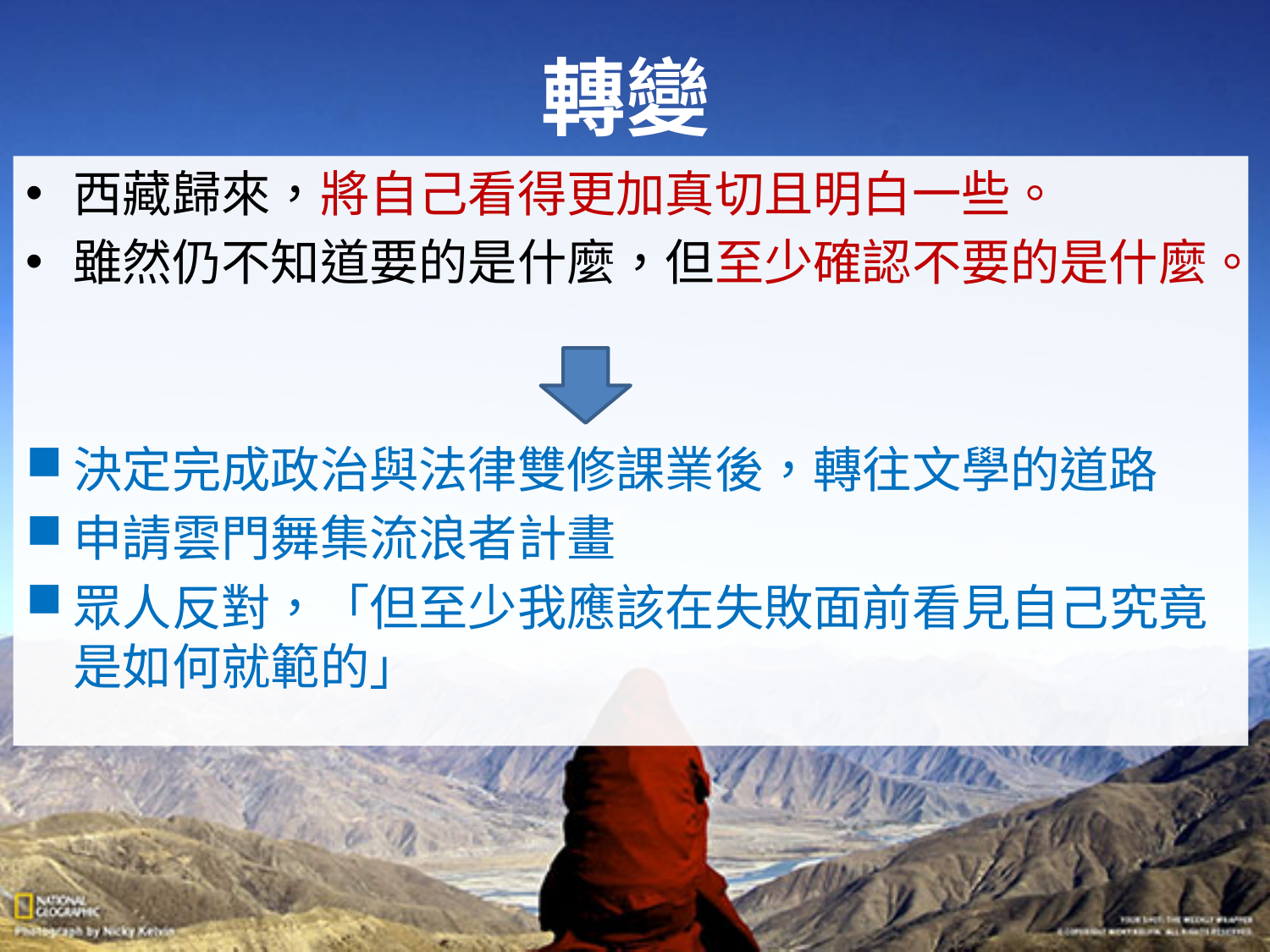

# 轉變
西藏歸來，將自己看得更加真切且明白一些。
雖然仍不知道要的是什麼，但至少確認不要的是什麼。

決定完成政治與法律雙修課業後，轉往文學的道路
申請雲門舞集流浪者計畫
眾人反對，「但至少我應該在失敗面前看見自己究竟是如何就範的」